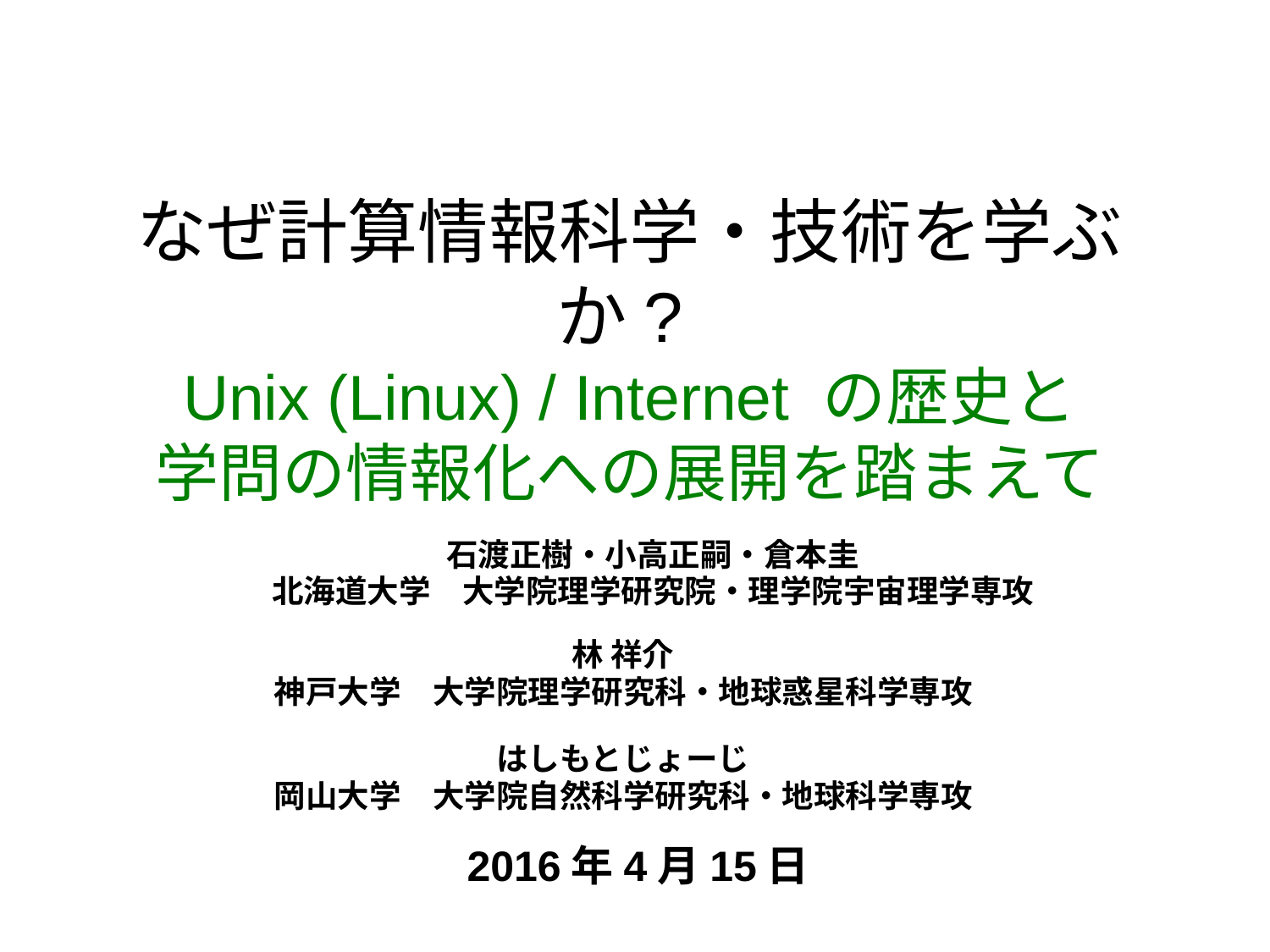

# なぜ計算情報科学・技術を学ぶか? Unix (Linux) / Internet の歴史と 学問の情報化への展開を踏まえて
石渡正樹・小高正嗣・倉本圭
北海道大学　大学院理学研究院・理学院宇宙理学専攻

林 祥介
神戸大学　大学院理学研究科・地球惑星科学専攻
はしもとじょーじ
岡山大学　大学院自然科学研究科・地球科学専攻

2016年4月15日